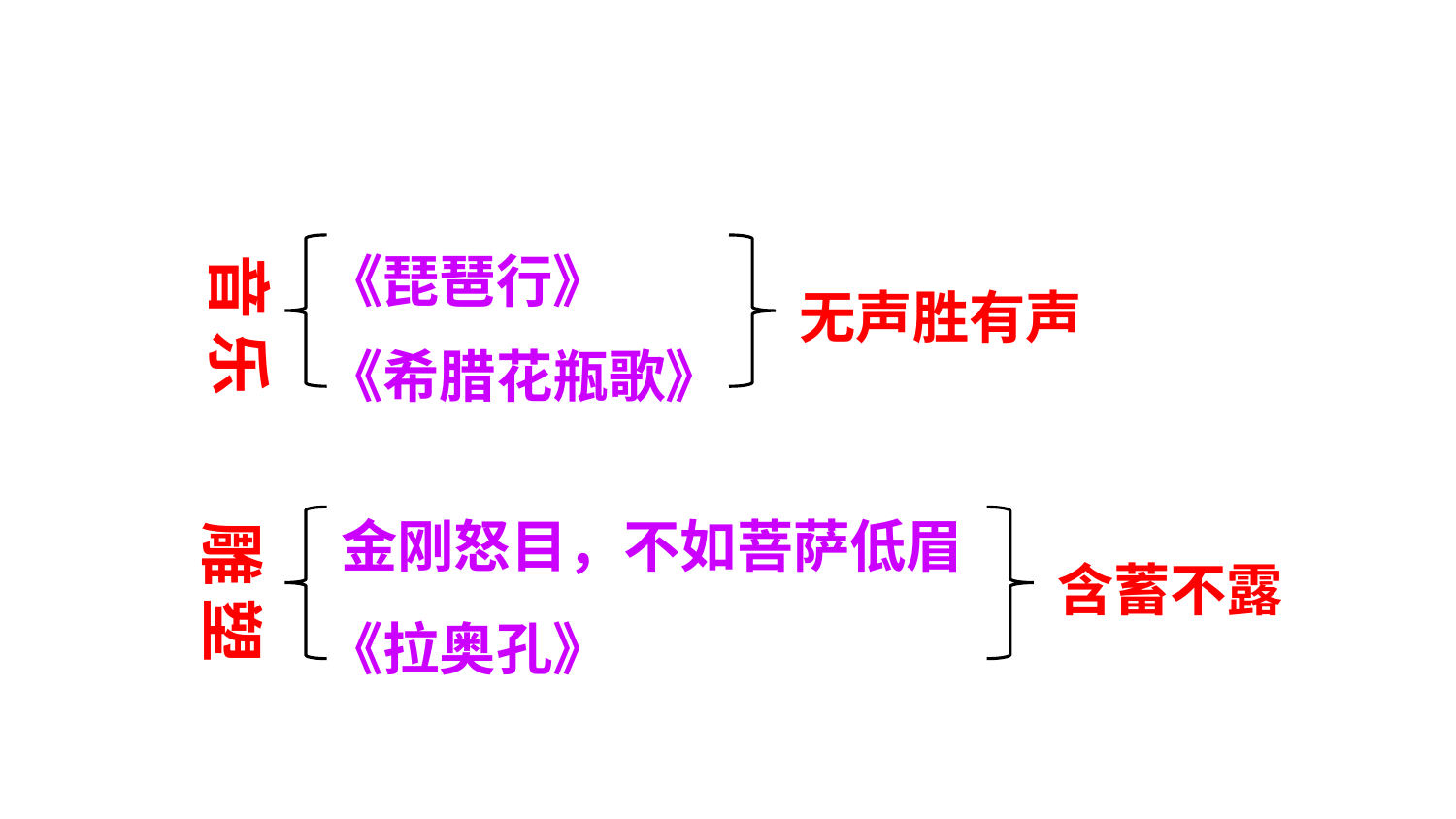

《琵琶行》

音乐
无声胜有声
《希腊花瓶歌》
金刚怒目，不如菩萨低眉

雕塑
含蓄不露
《拉奥孔》